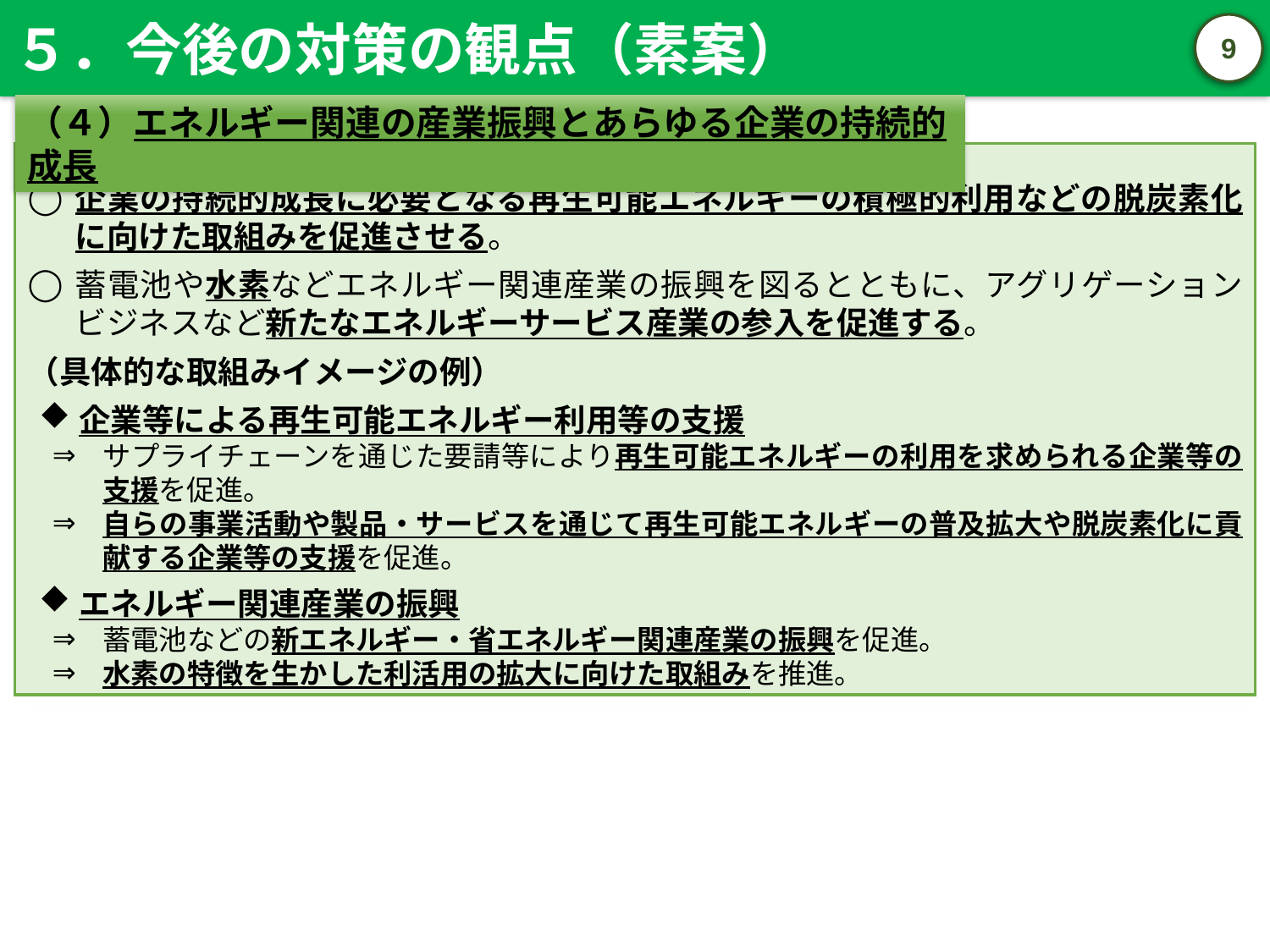

５．今後の対策の観点（素案）
9
（４）エネルギー関連の産業振興とあらゆる企業の持続的成長
企業の持続的成長に必要となる再生可能エネルギーの積極的利用などの脱炭素化に向けた取組みを促進させる。
蓄電池や水素などエネルギー関連産業の振興を図るとともに、アグリゲーションビジネスなど新たなエネルギーサービス産業の参入を促進する。
（具体的な取組みイメージの例）
企業等による再生可能エネルギー利用等の支援
サプライチェーンを通じた要請等により再生可能エネルギーの利用を求められる企業等の支援を促進。
自らの事業活動や製品・サービスを通じて再生可能エネルギーの普及拡大や脱炭素化に貢献する企業等の支援を促進。
エネルギー関連産業の振興
蓄電池などの新エネルギー・省エネルギー関連産業の振興を促進。
水素の特徴を生かした利活用の拡大に向けた取組みを推進。